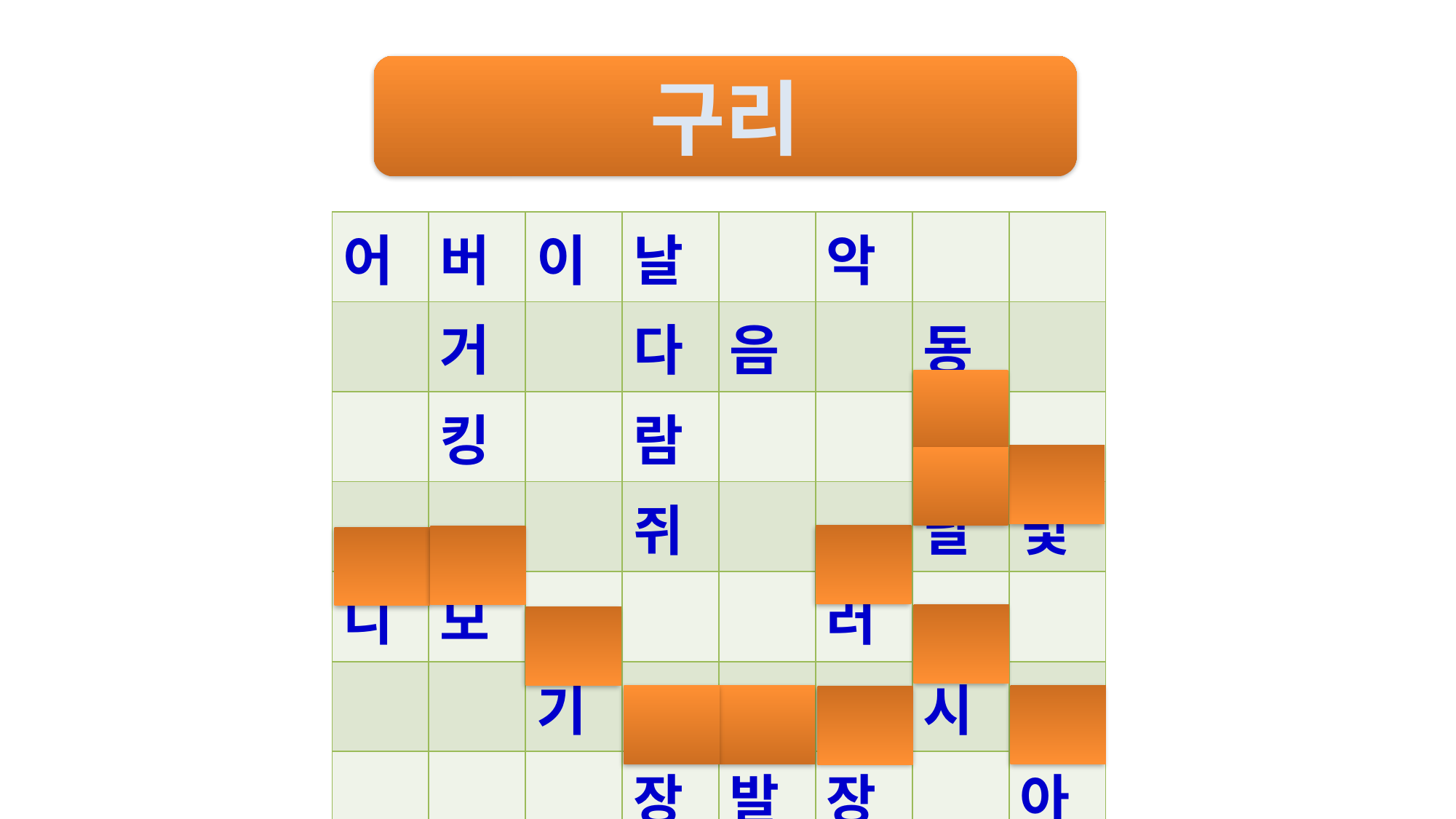

구리
| 어 | 버 | 이 | 날 |  | 악 |  |  |
| --- | --- | --- | --- | --- | --- | --- | --- |
|  | 거 |  | 다 | 음 |  | 동 |  |
|  | 킹 |  | 람 |  |  | 메 |  |
|  |  |  | 쥐 |  |  | 달 | 빛 |
| 니 | 모 |  |  |  | 러 |  |  |
|  |  | 기 |  |  |  | 시 |  |
|  |  |  | 장 | 발 | 장 |  | 아 |